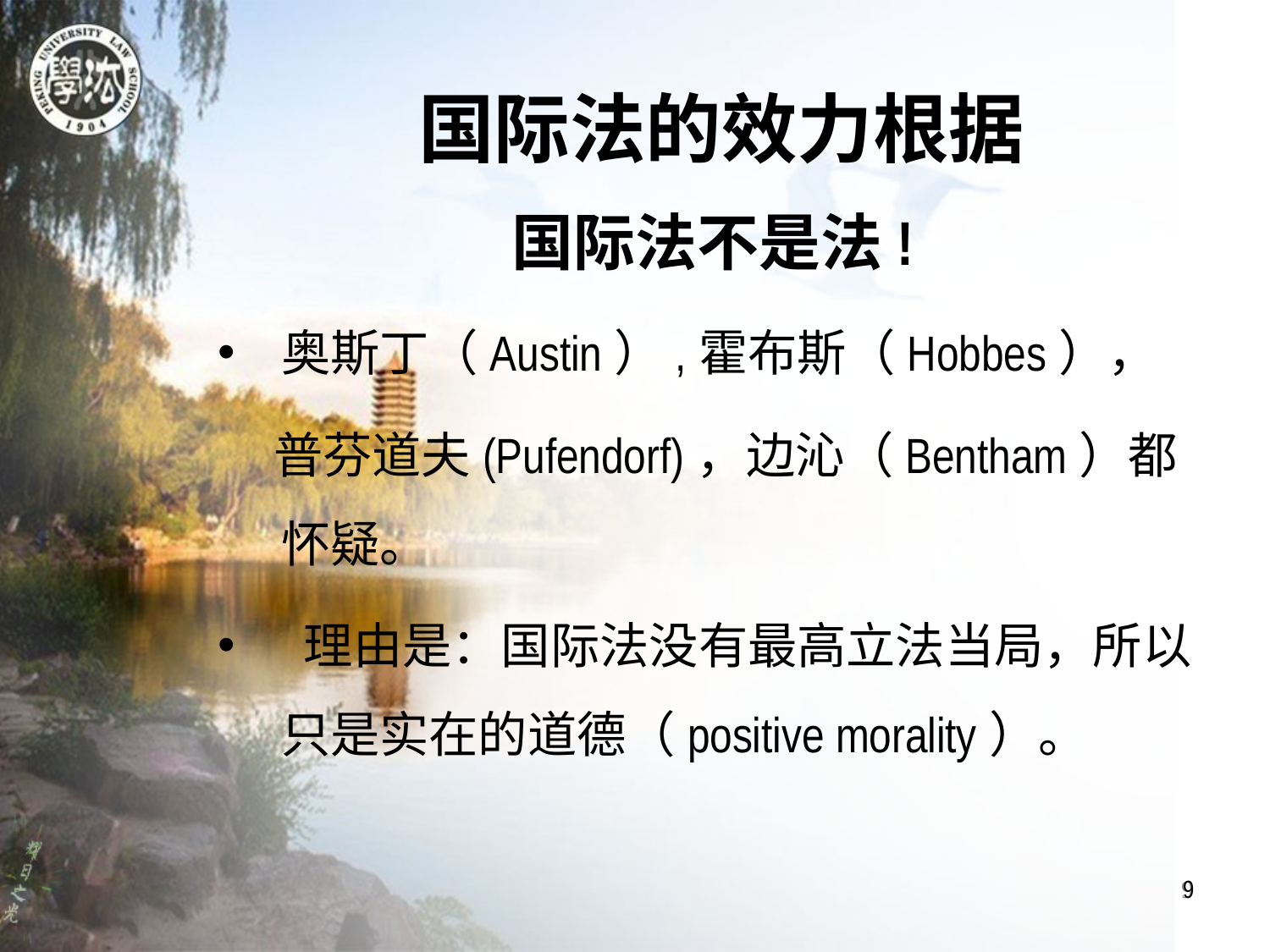

国际法的效力根据
国际法不是法!
奥斯丁（Austin）,霍布斯（Hobbes），
    普芬道夫(Pufendorf)，边沁（Bentham）都怀疑。
 理由是：国际法没有最高立法当局，所以只是实在的道德（positive morality）。
9
9